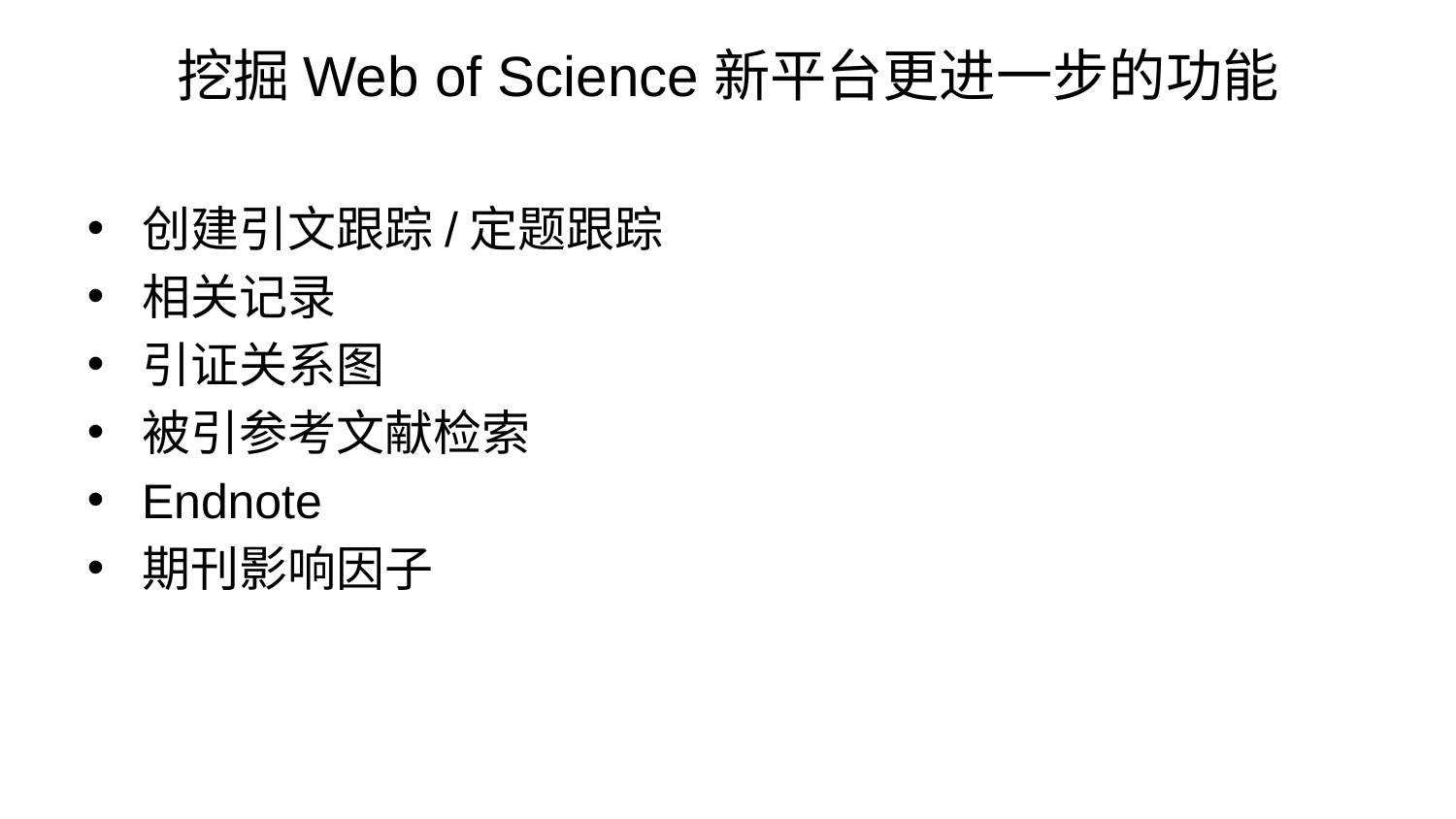

# 挖掘Web of Science新平台更进一步的功能
创建引文跟踪/定题跟踪
相关记录
引证关系图
被引参考文献检索
Endnote
期刊影响因子